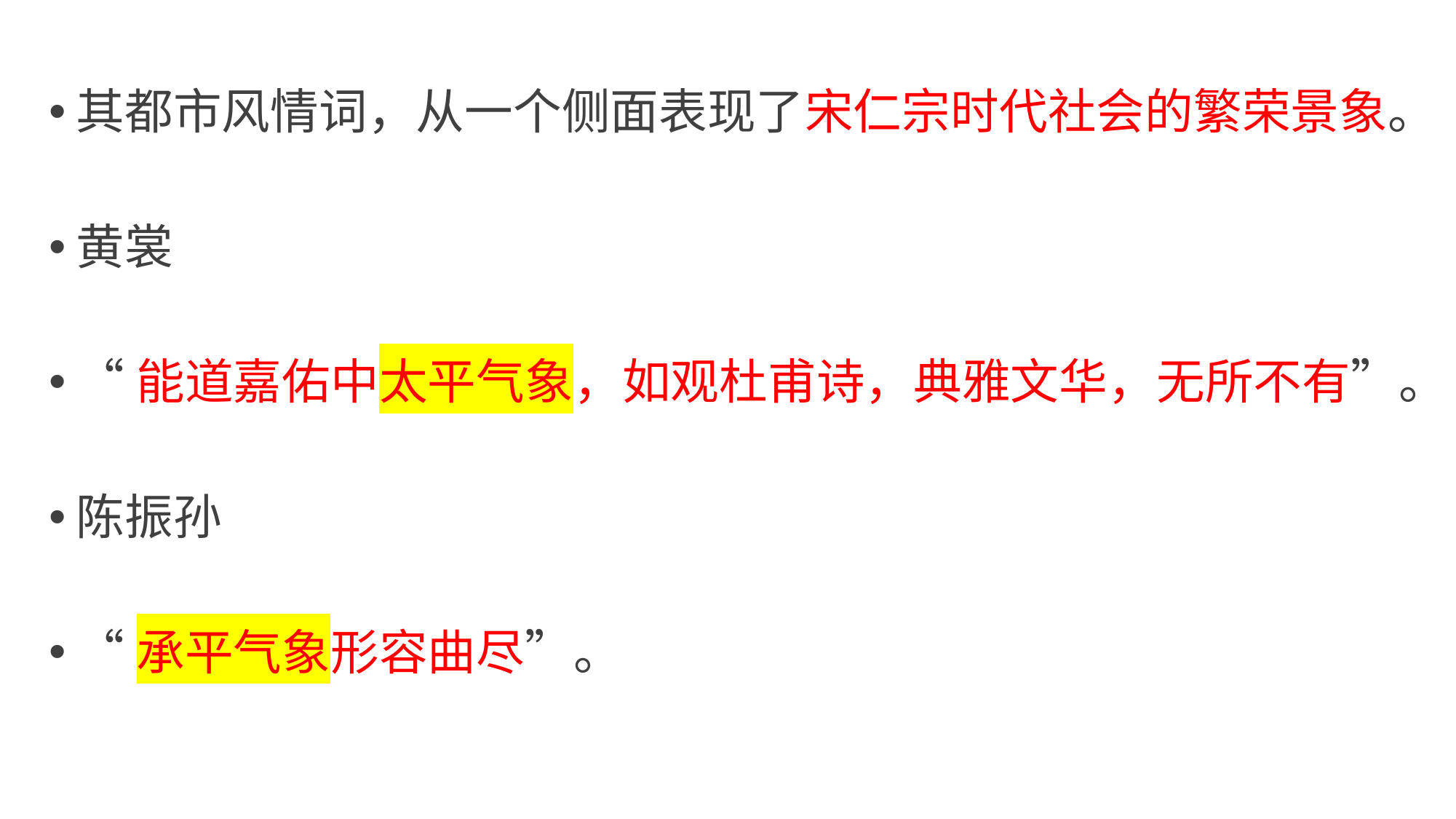

其都市风情词，从一个侧面表现了宋仁宗时代社会的繁荣景象。

黄裳

“能道嘉佑中太平气象，如观杜甫诗，典雅文华，无所不有”。

陈振孙

“承平气象形容曲尽”。